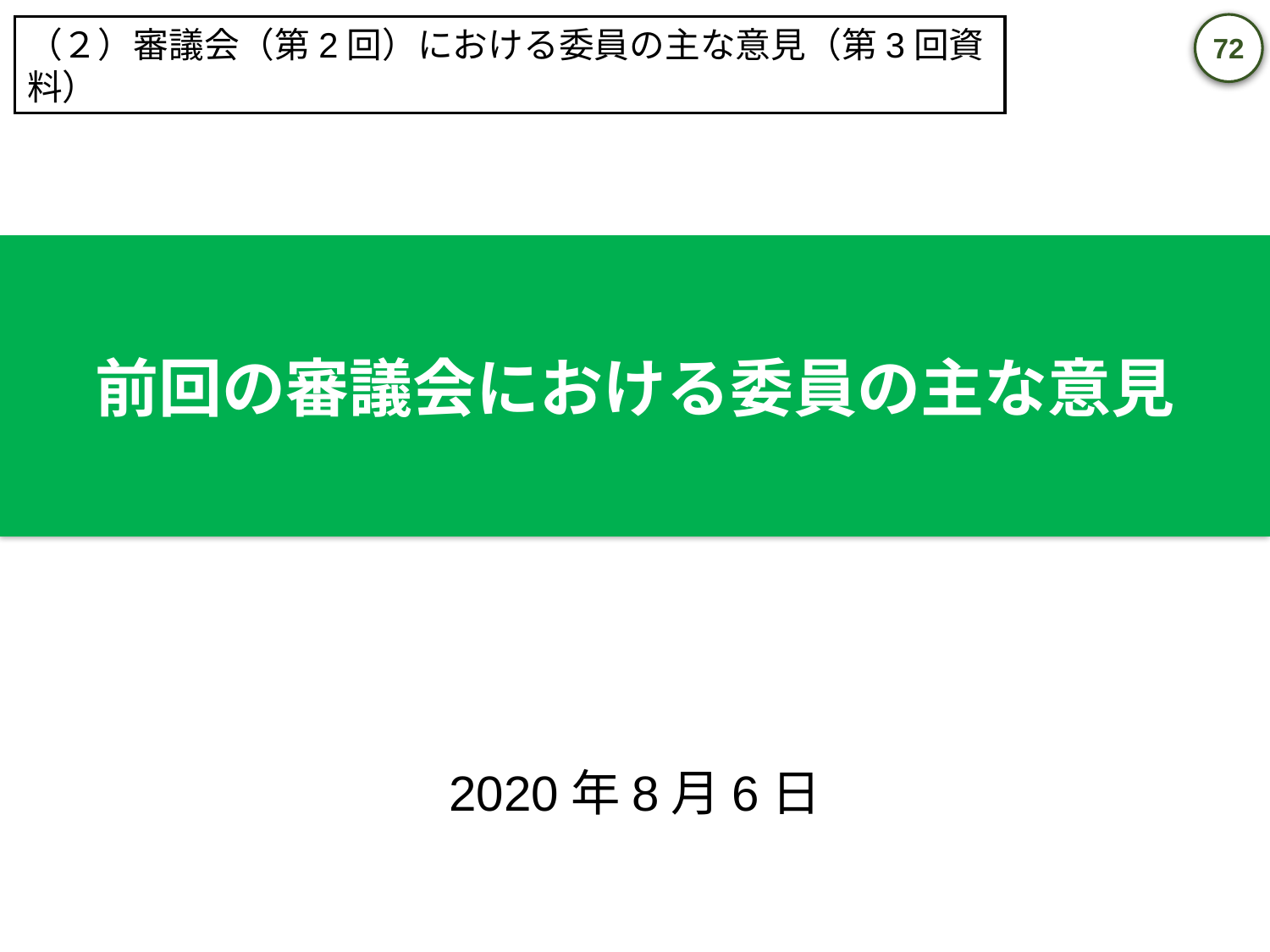

72
（２）審議会（第2回）における委員の主な意見（第3回資料）
前回の審議会における委員の主な意見
2020年8月6日